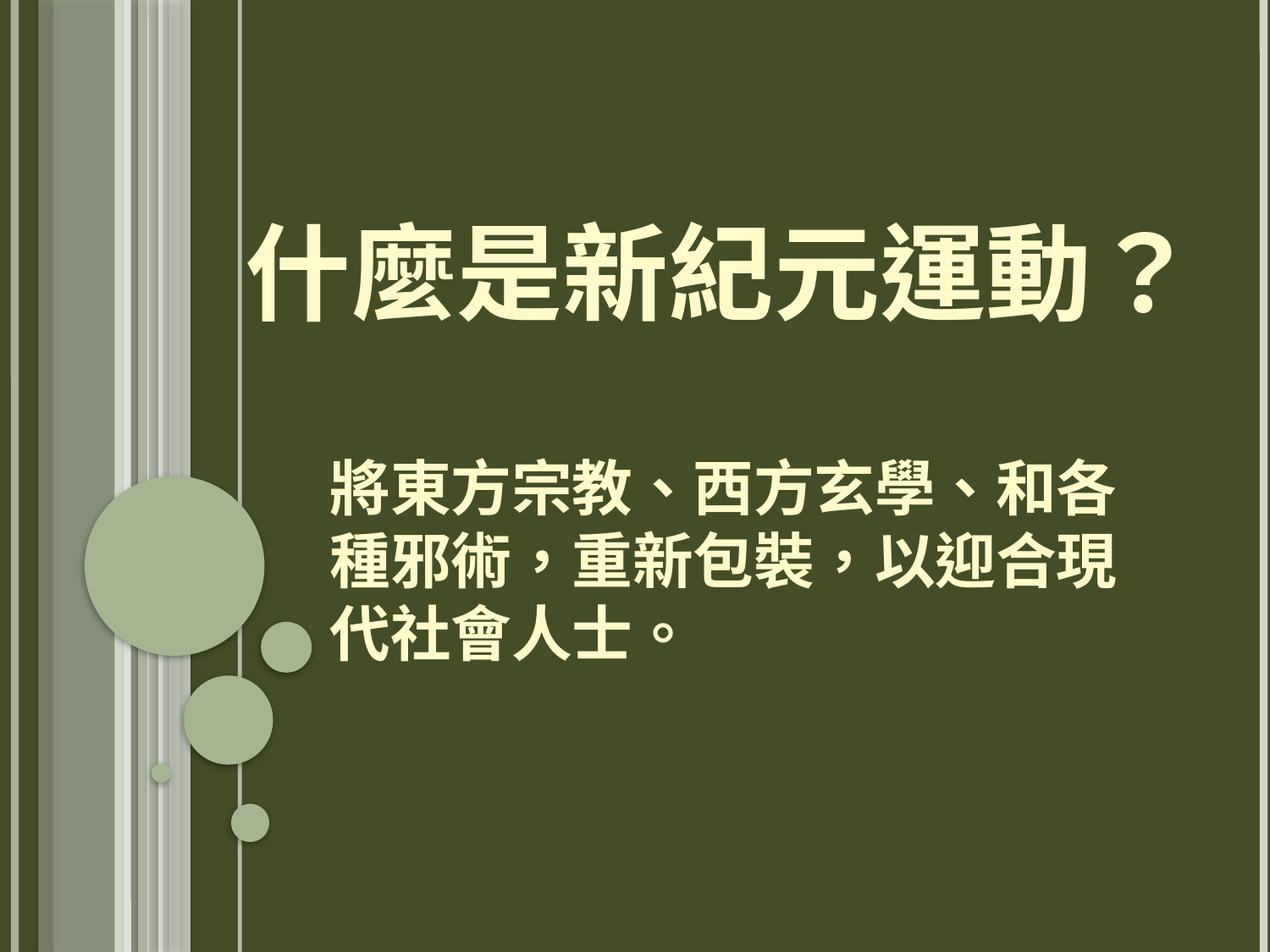

什麼是新紀元運動？
# 將東方宗教、西方玄學、和各種邪術，重新包裝，以迎合現代社會人士。